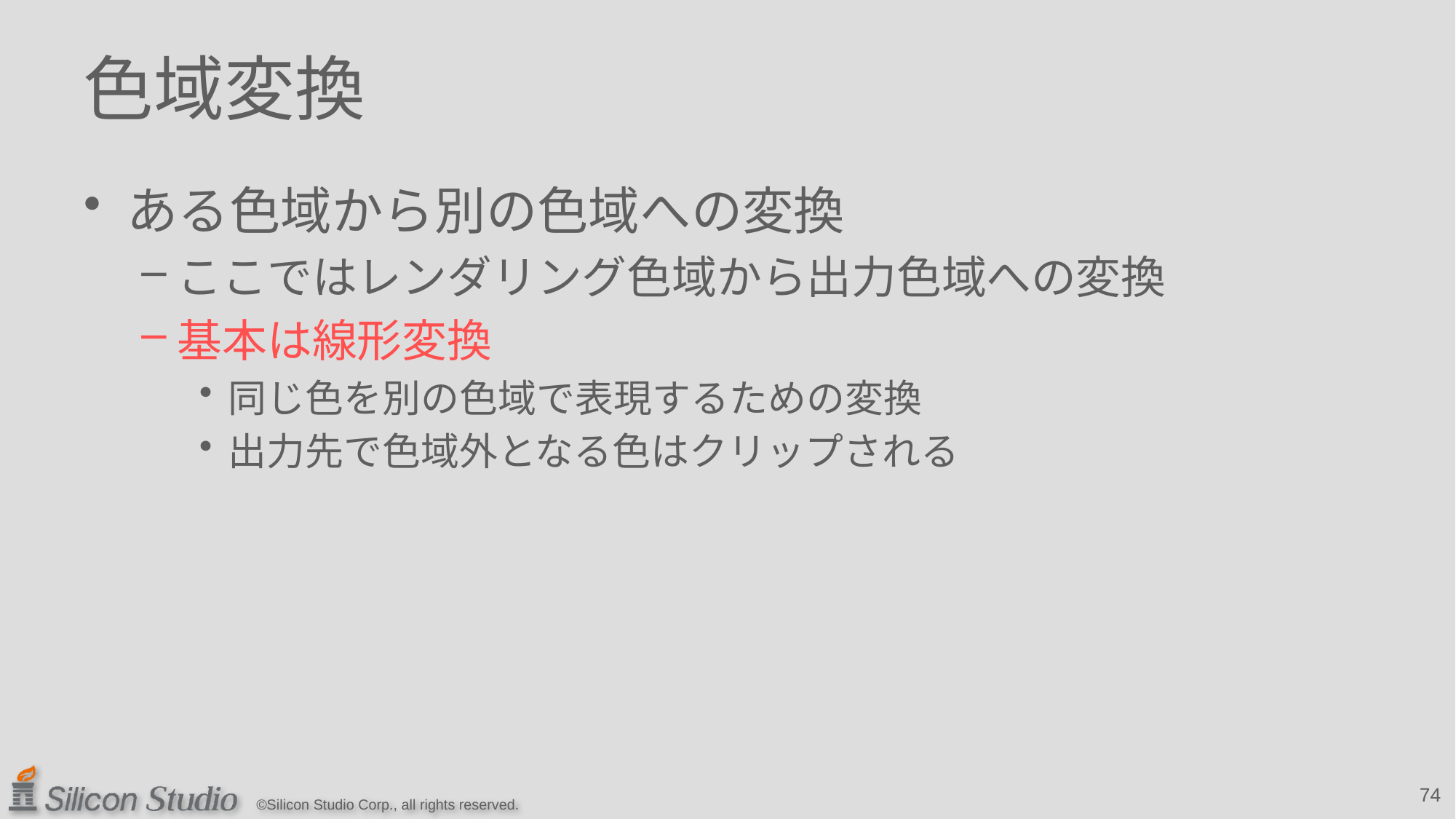

# 色域変換
ある色域から別の色域への変換
ここではレンダリング色域から出力色域への変換
基本は線形変換
同じ色を別の色域で表現するための変換
出力先で色域外となる色はクリップされる
74